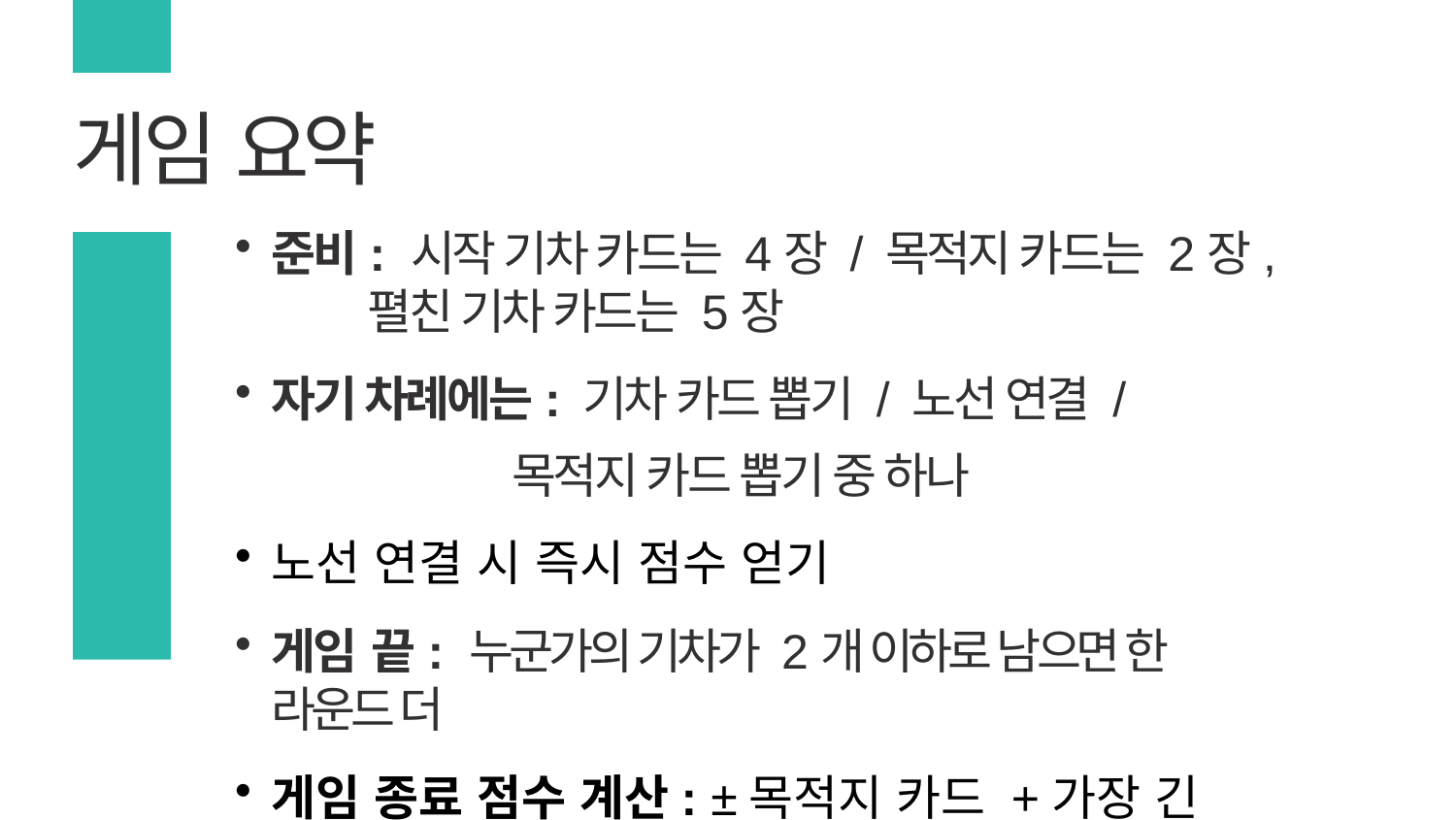

# 게임 요약
준비: 시작 기차 카드는 4장 / 목적지 카드는 2장,
        펼친 기차 카드는 5장
자기 차례에는: 기차 카드 뽑기 / 노선 연결 /
                      목적지 카드 뽑기 중 하나
노선 연결 시 즉시 점수 얻기
게임 끝: 누군가의 기차가 2개 이하로 남으면 한 라운드 더
게임 종료 점수 계산: ±목적지 카드 +가장 긴 노선